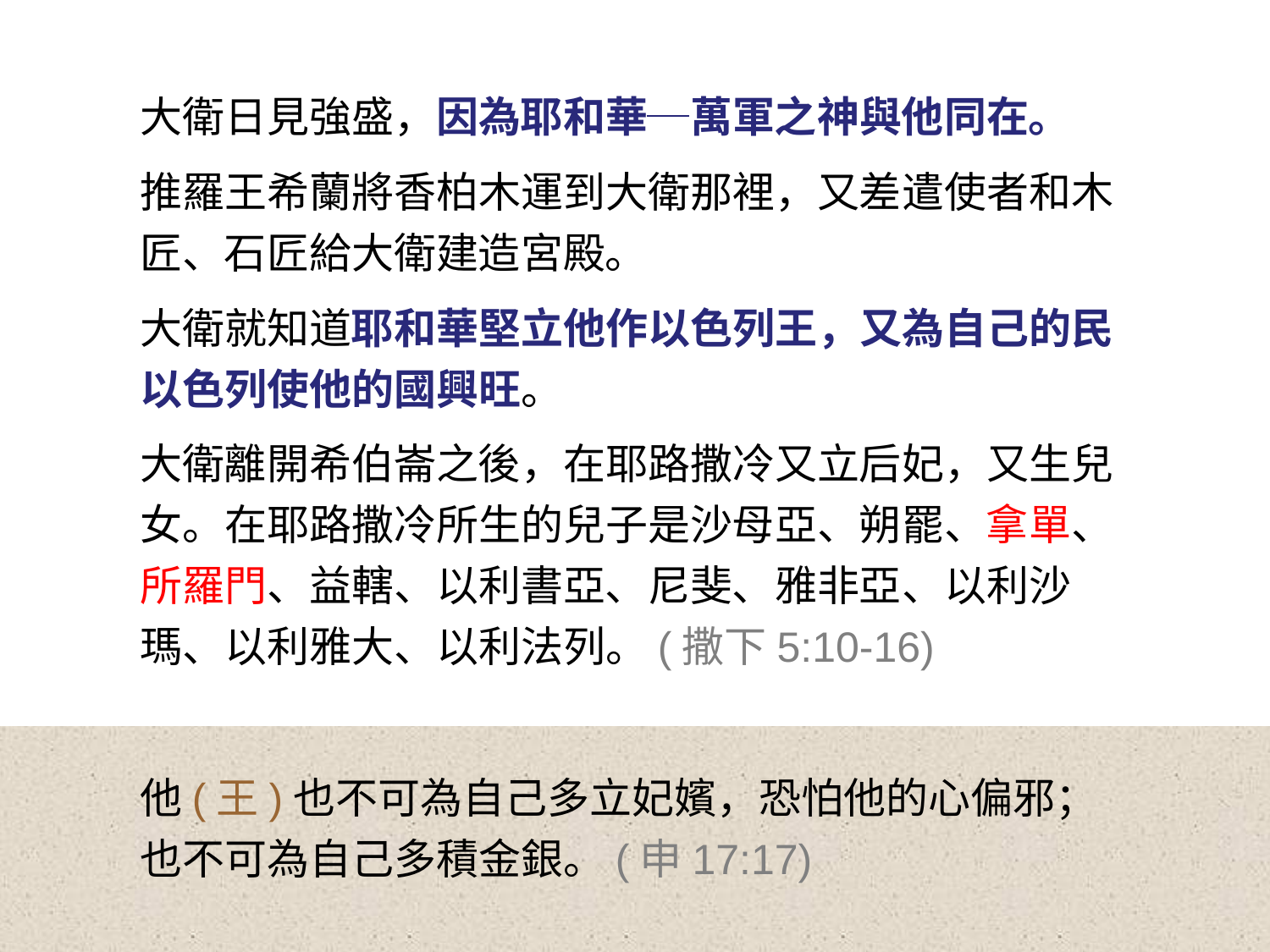

大衛日見強盛，因為耶和華─萬軍之神與他同在。
推羅王希蘭將香柏木運到大衛那裡，又差遣使者和木匠、石匠給大衛建造宮殿。
大衛就知道耶和華堅立他作以色列王，又為自己的民以色列使他的國興旺。
大衛離開希伯崙之後，在耶路撒冷又立后妃，又生兒女。在耶路撒冷所生的兒子是沙母亞、朔罷、拿單、所羅門、益轄、以利書亞、尼斐、雅非亞、以利沙瑪、以利雅大、以利法列。(撒下5:10-16)

他(王)也不可為自己多立妃嬪，恐怕他的心偏邪；也不可為自己多積金銀。(申17:17)